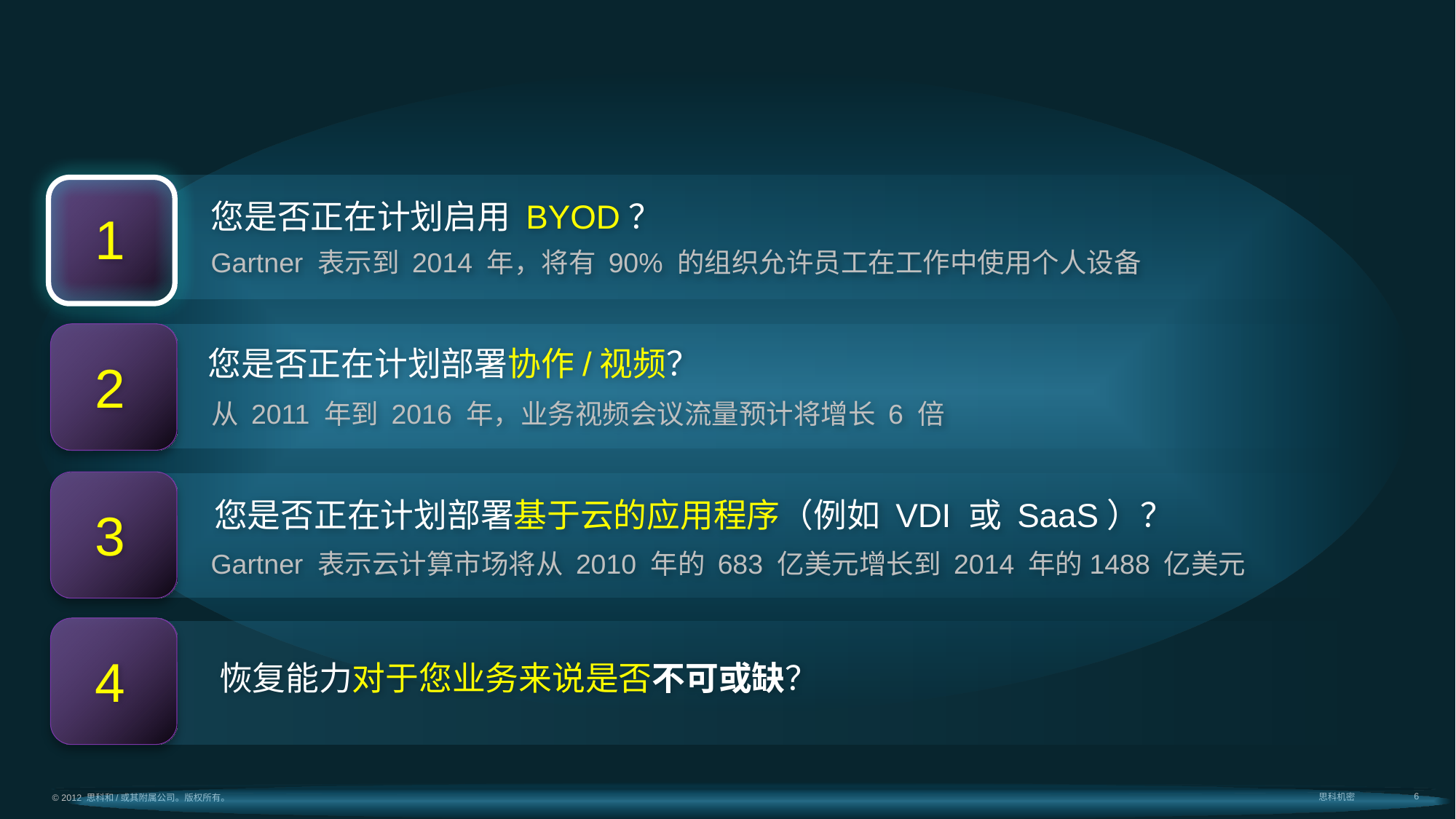

您是否正在计划启用 BYOD？
Gartner 表示到 2014 年，将有 90% 的组织允许员工在工作中使用个人设备

1

2

您是否正在计划部署协作/视频？
从 2011 年到 2016 年，业务视频会议流量预计将增长 6 倍

3

您是否正在计划部署基于云的应用程序（例如 VDI 或 SaaS）？
Gartner 表示云计算市场将从 2010 年的 683 亿美元增长到 2014 年的1488 亿美元

4

恢复能力对于您业务来说是否不可或缺？